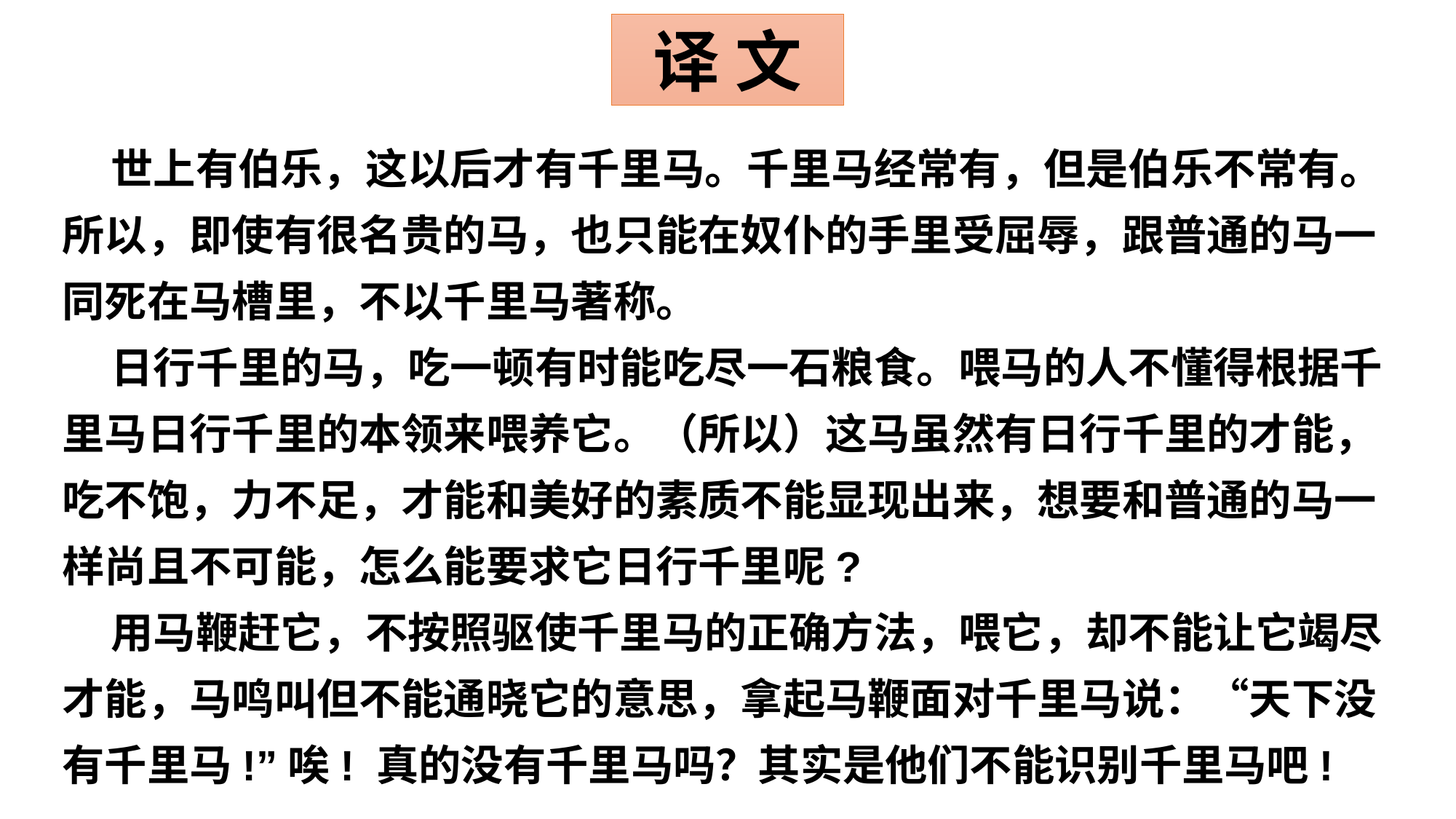

译 文
    世上有伯乐，这以后才有千里马。千里马经常有，但是伯乐不常有。所以，即使有很名贵的马，也只能在奴仆的手里受屈辱，跟普通的马一同死在马槽里，不以千里马著称。
    日行千里的马，吃一顿有时能吃尽一石粮食。喂马的人不懂得根据千里马日行千里的本领来喂养它。（所以）这马虽然有日行千里的才能，吃不饱，力不足，才能和美好的素质不能显现出来，想要和普通的马一样尚且不可能，怎么能要求它日行千里呢?
    用马鞭赶它，不按照驱使千里马的正确方法，喂它，却不能让它竭尽才能，马鸣叫但不能通晓它的意思，拿起马鞭面对千里马说：“天下没有千里马!”唉! 真的没有千里马吗？其实是他们不能识别千里马吧!